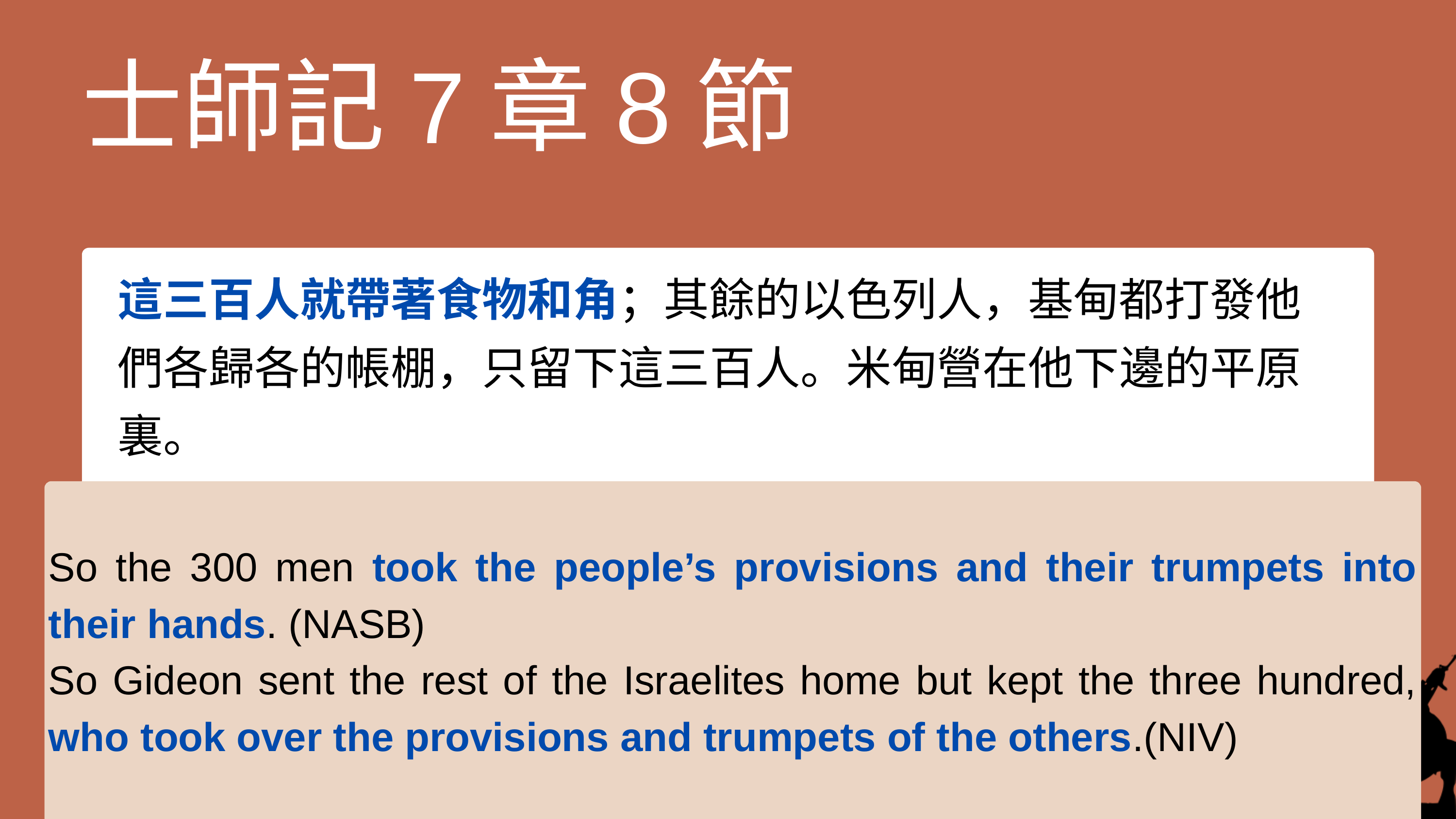

士師記7章8節

這三百人就帶著食物和角；其餘的以色列人，基甸都打發他們各歸各的帳棚，只留下這三百人。米甸營在他下邊的平原裏。

So the 300 men took the people’s provisions and their trumpets into their hands. (NASB)
So Gideon sent the rest of the Israelites home but kept the three hundred, who took over the provisions and trumpets of the others.(NIV)